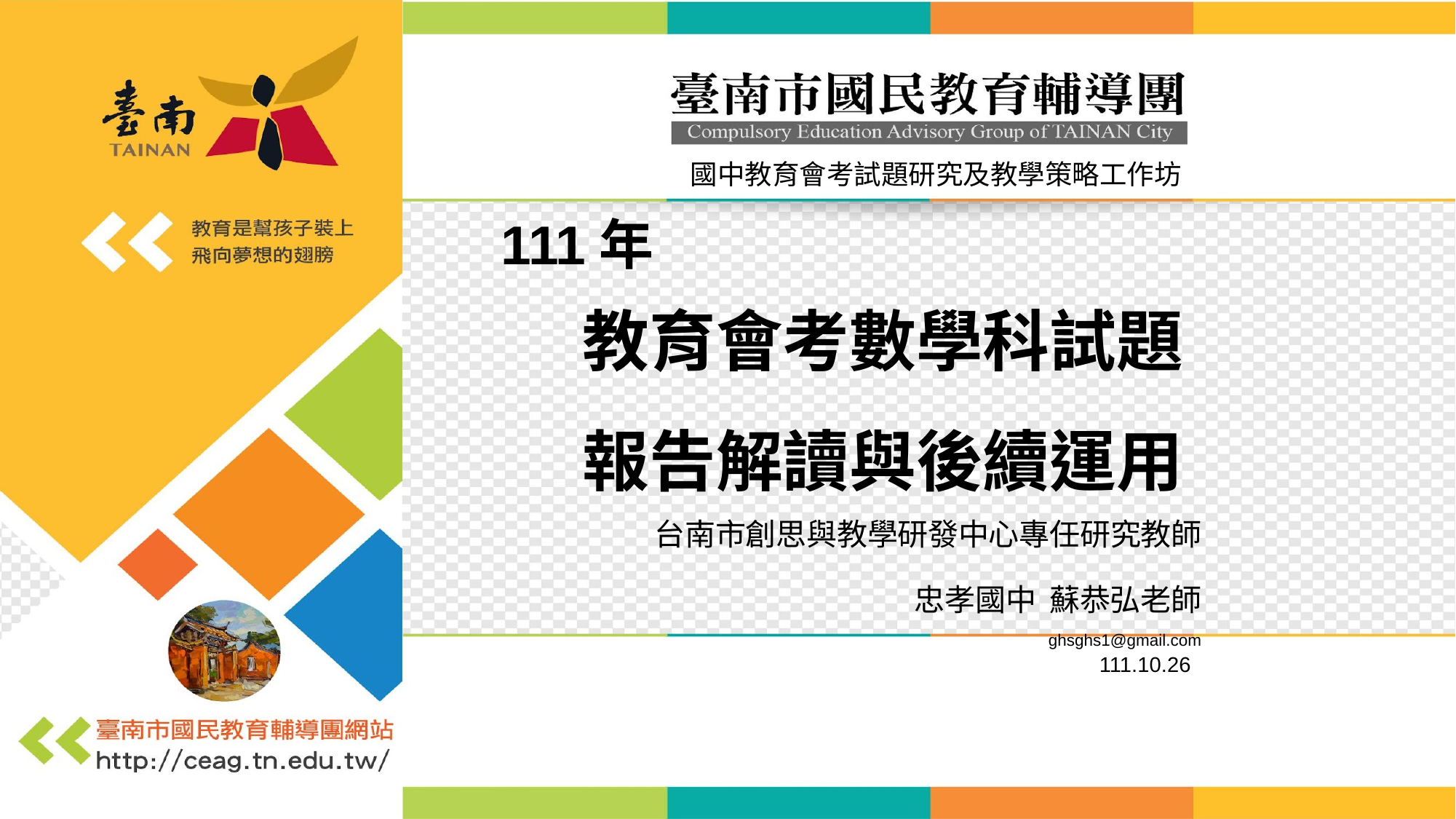

國中教育會考試題研究及教學策略工作坊
111年
# 教育會考數學科試題 報告解讀與後續運用
台南市創思與教學研發中心專任研究教師
忠孝國中  蘇恭弘老師
ghsghs1@gmail.com
111.10.26